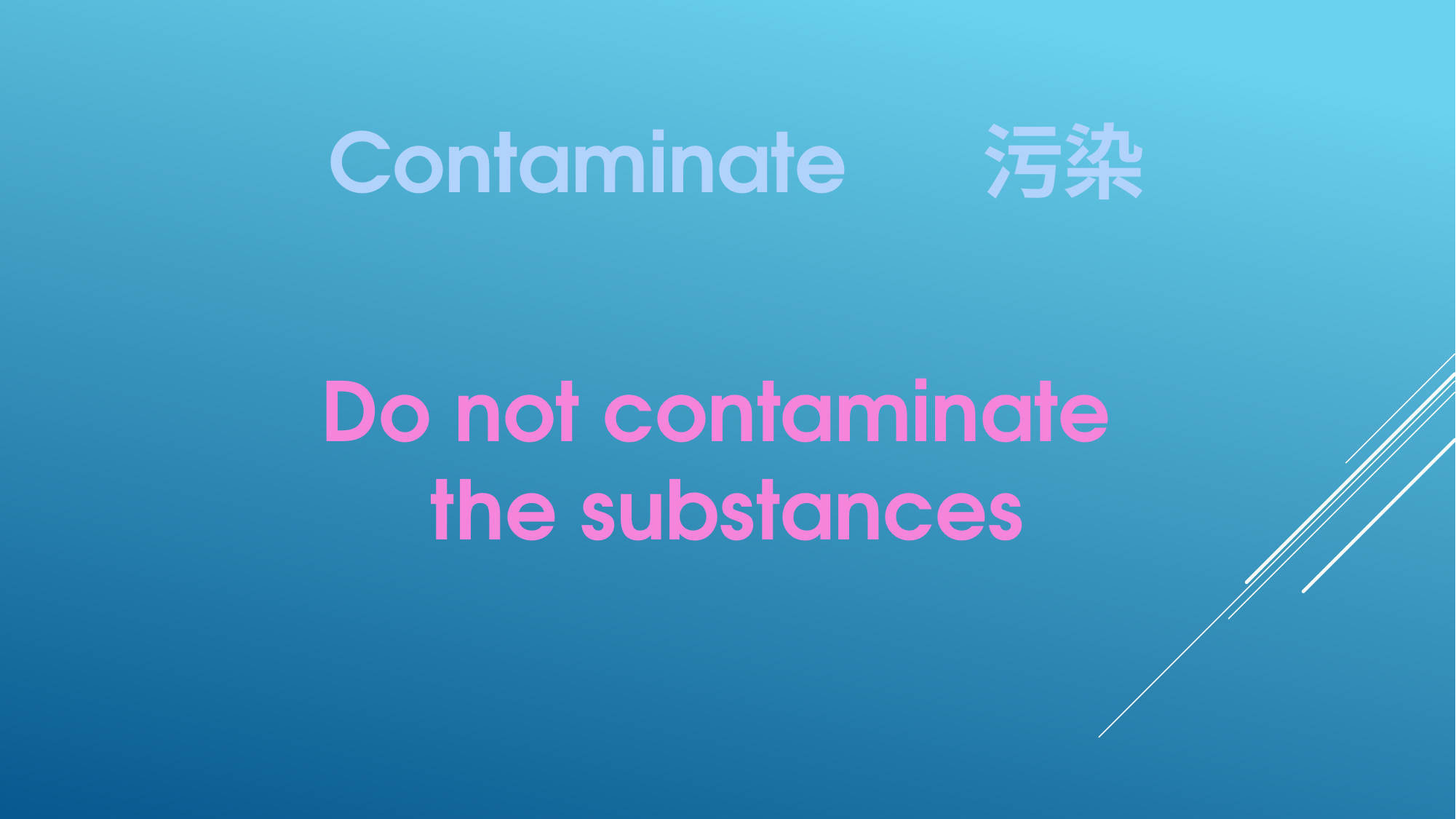

Contaminate     污染
Do not contaminate
the substances